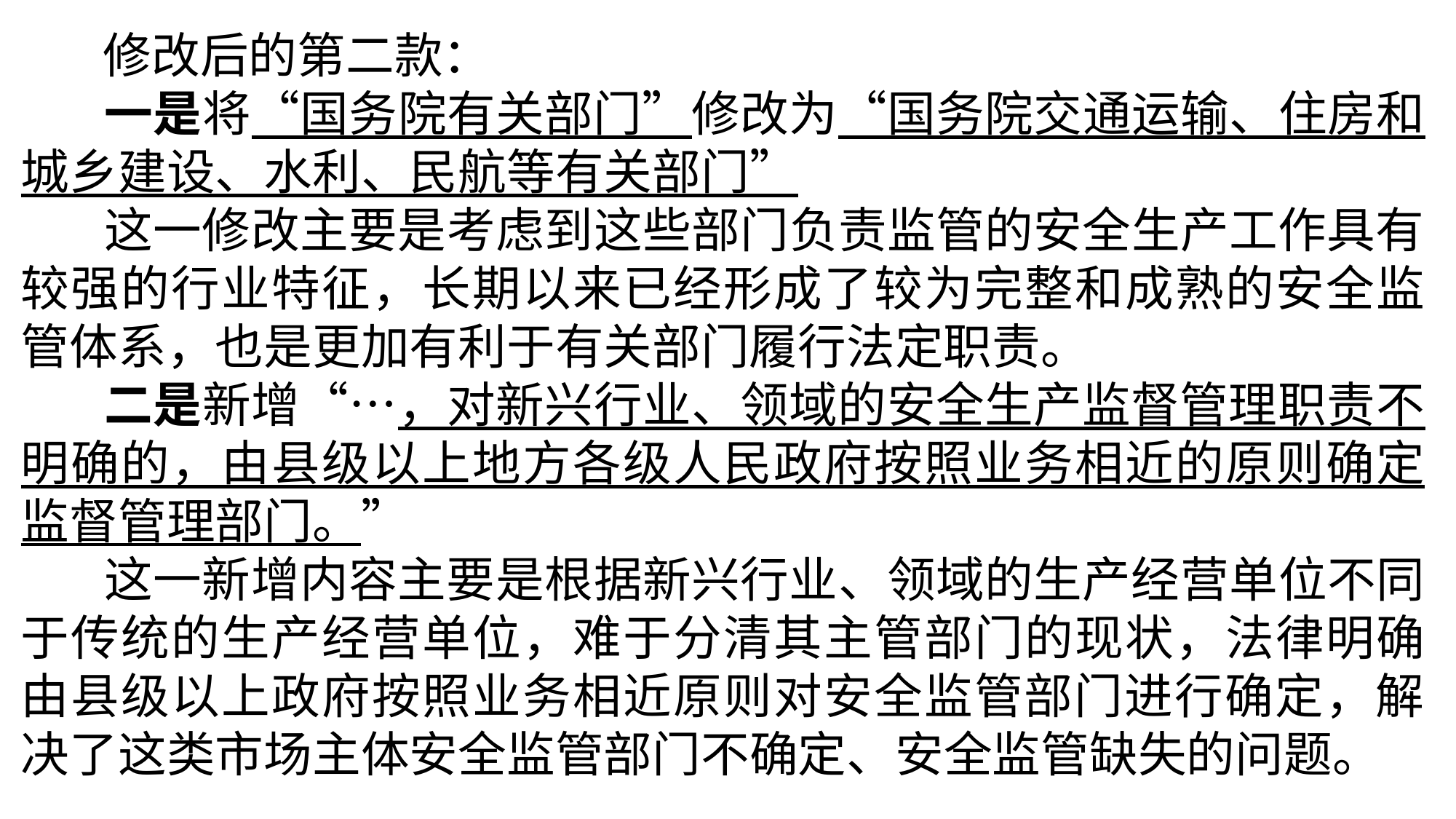

修改后的第二款：
  一是将“国务院有关部门”修改为“国务院交通运输、住房和城乡建设、水利、民航等有关部门”
  这一修改主要是考虑到这些部门负责监管的安全生产工作具有较强的行业特征，长期以来已经形成了较为完整和成熟的安全监管体系，也是更加有利于有关部门履行法定职责。
  二是新增“…，对新兴行业、领域的安全生产监督管理职责不明确的，由县级以上地方各级人民政府按照业务相近的原则确定监督管理部门。”
  这一新增内容主要是根据新兴行业、领域的生产经营单位不同于传统的生产经营单位，难于分清其主管部门的现状，法律明确由县级以上政府按照业务相近原则对安全监管部门进行确定，解决了这类市场主体安全监管部门不确定、安全监管缺失的问题。